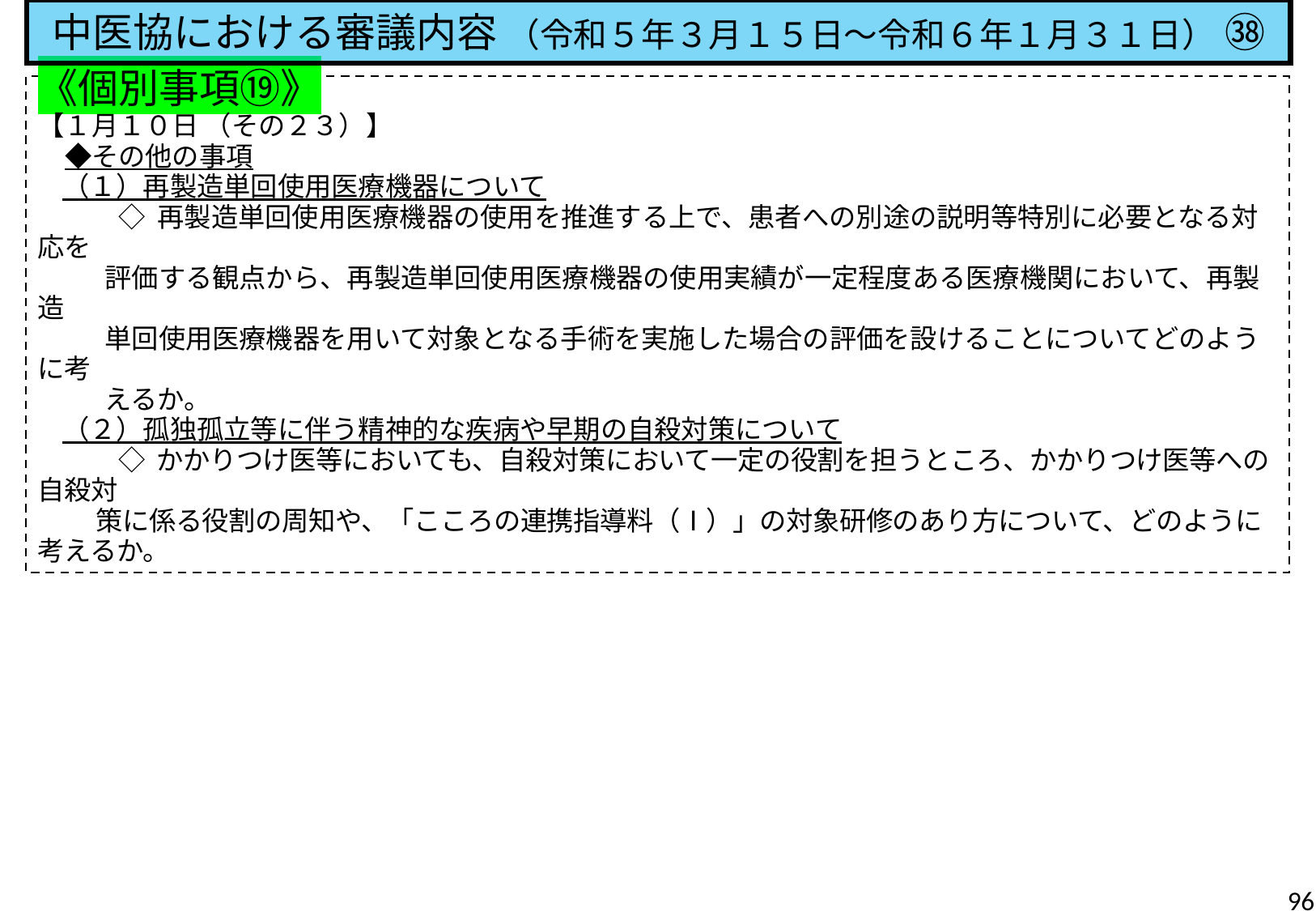

中医協における審議内容 （令和５年３月１５日～令和６年１月３１日） ㊳
《個別事項⑲》
【１月１０日 （その２３）】
　◆その他の事項
   （１）再製造単回使用医療機器について
　　　◇  再製造単回使用医療機器の使用を推進する上で、患者への別途の説明等特別に必要となる対応を
          評価する観点から、再製造単回使用医療機器の使用実績が一定程度ある医療機関において、再製造
          単回使用医療機器を用いて対象となる手術を実施した場合の評価を設けることについてどのように考
          えるか。
   （２）孤独孤立等に伴う精神的な疾病や早期の自殺対策について
　　　◇  かかりつけ医等においても、自殺対策において一定の役割を担うところ、かかりつけ医等への自殺対
         策に係る役割の周知や、「こころの連携指導料（Ⅰ）」の対象研修のあり方について、どのように考えるか。
96